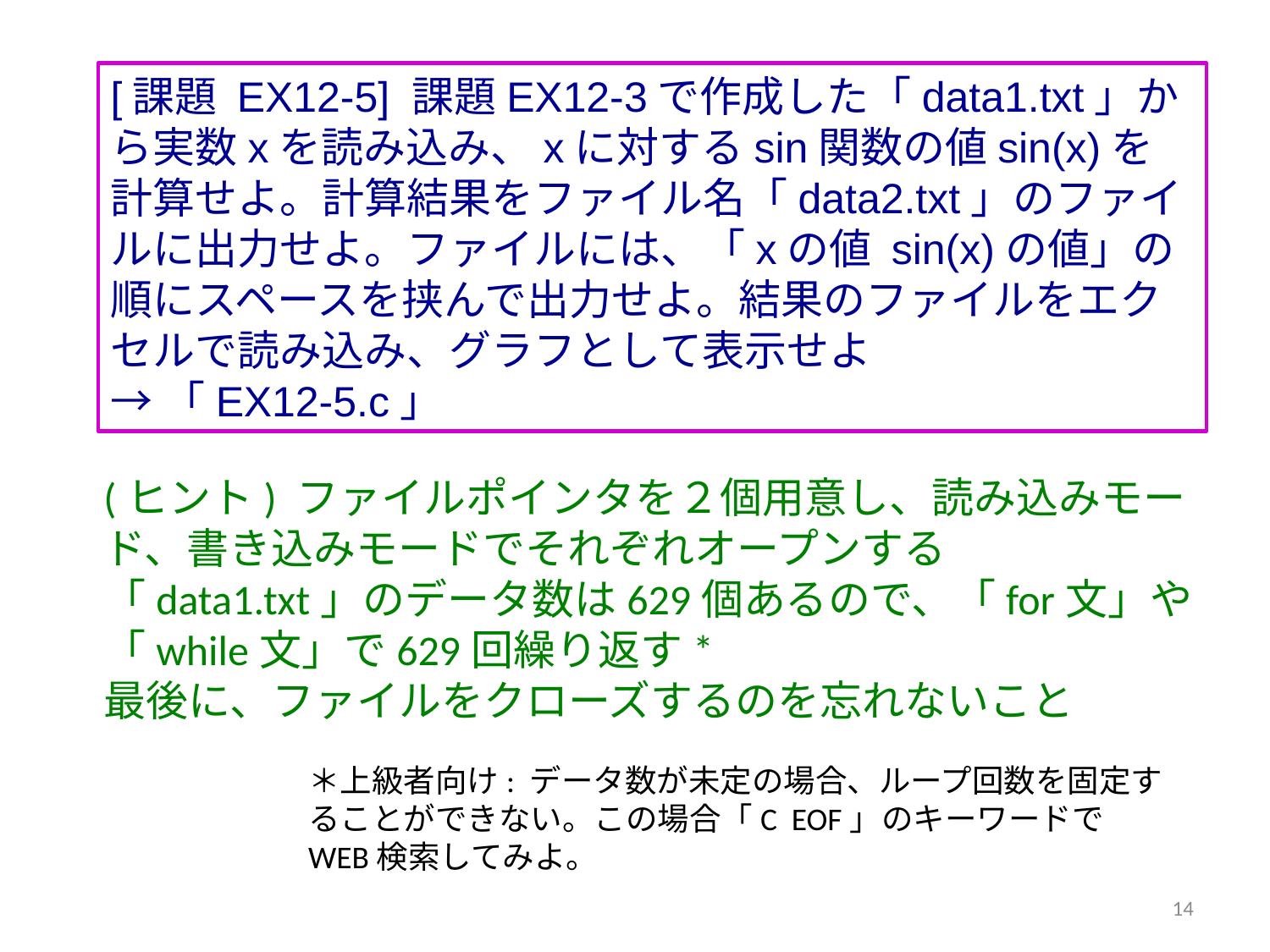

[課題 EX12-5] 課題EX12-3で作成した「data1.txt」から実数xを読み込み、xに対するsin関数の値sin(x)を計算せよ。計算結果をファイル名「data2.txt」のファイルに出力せよ。ファイルには、「xの値 sin(x)の値」の順にスペースを挟んで出力せよ。結果のファイルをエクセルで読み込み、グラフとして表示せよ
→「EX12-5.c」
(ヒント) ファイルポインタを２個用意し、読み込みモード、書き込みモードでそれぞれオープンする
「data1.txt」のデータ数は629個あるので、「for文」や「while文」で629回繰り返す*
最後に、ファイルをクローズするのを忘れないこと
＊上級者向け: データ数が未定の場合、ループ回数を固定することができない。この場合「C  EOF」のキーワードでWEB検索してみよ。
14